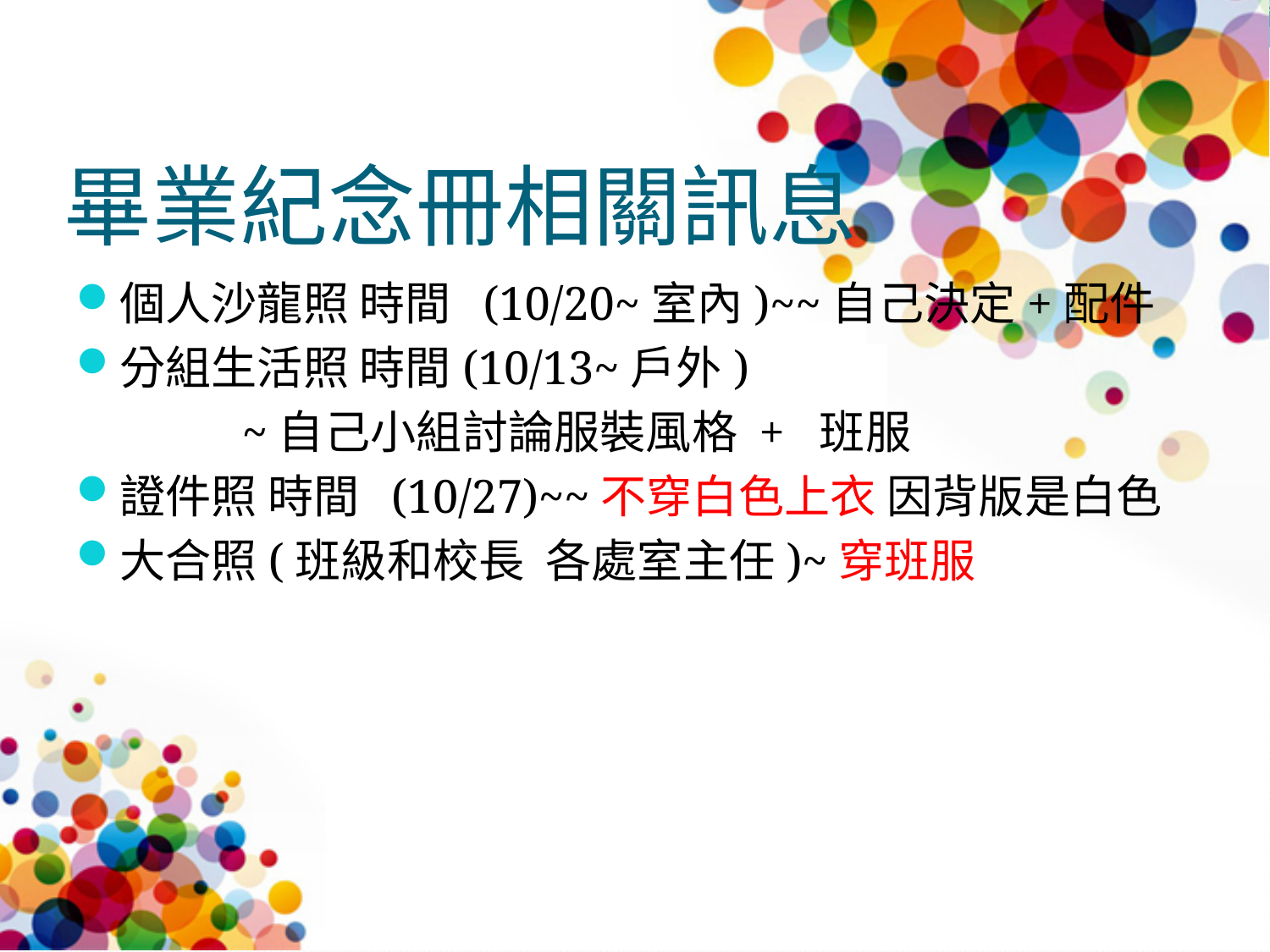

# 畢業紀念冊相關訊息
個人沙龍照 時間  (10/20~室內)~~自己決定+配件
分組生活照 時間(10/13~戶外)
              ~自己小組討論服裝風格 +  班服
證件照 時間  (10/27)~~不穿白色上衣 因背版是白色
大合照(班級和校長  各處室主任)~穿班服